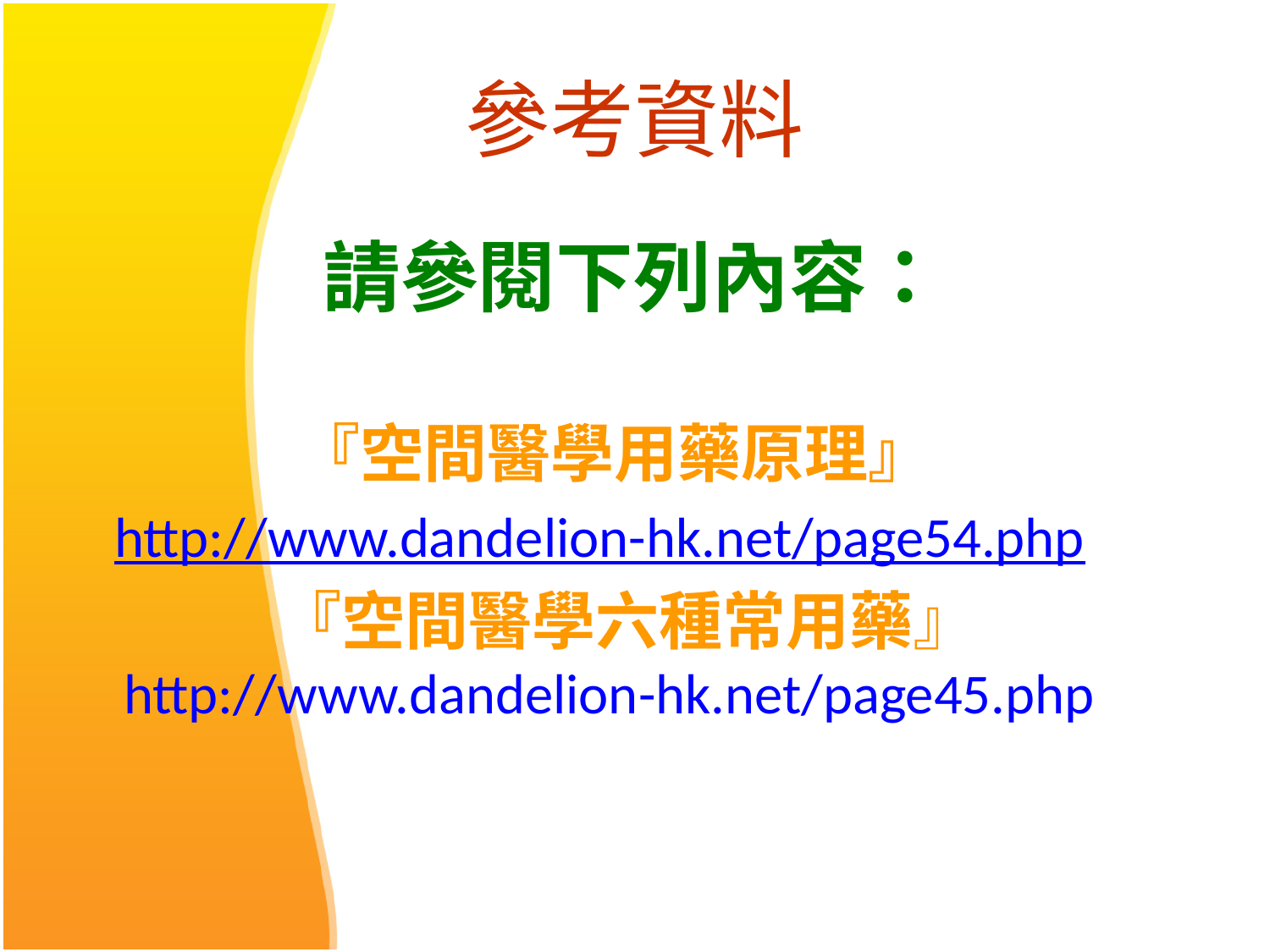

# 參考資料
             請參閱下列內容：

                『空間醫學用藥原理』
   http://www.dandelion-hk.net/page54.php
             『空間醫學六種常用藥』  http://www.dandelion-hk.net/page45.php